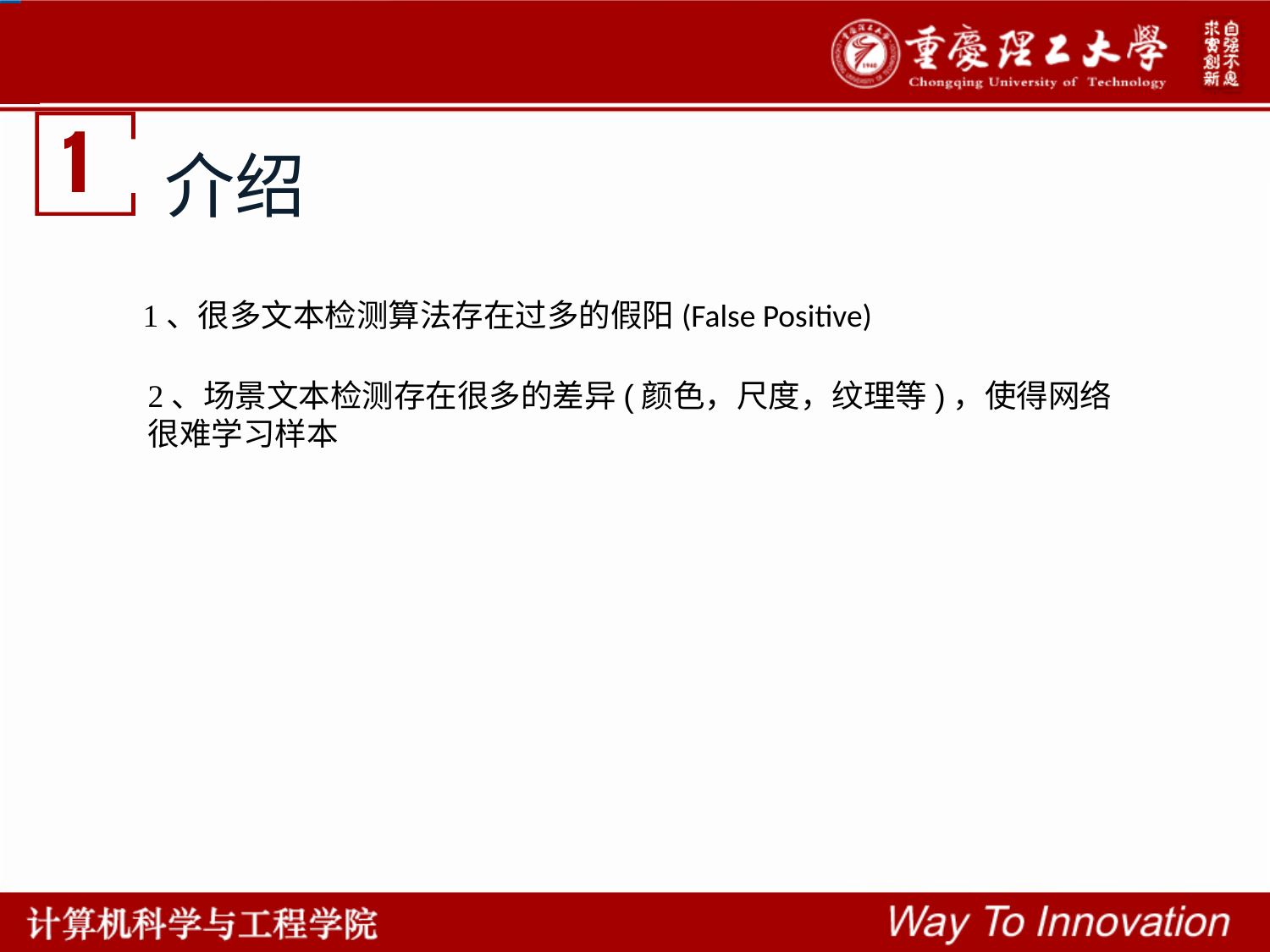

介绍

1
1、很多文本检测算法存在过多的假阳(False Positive)

2、场景文本检测存在很多的差异(颜色，尺度，纹理等)，使得网络很难学习样本